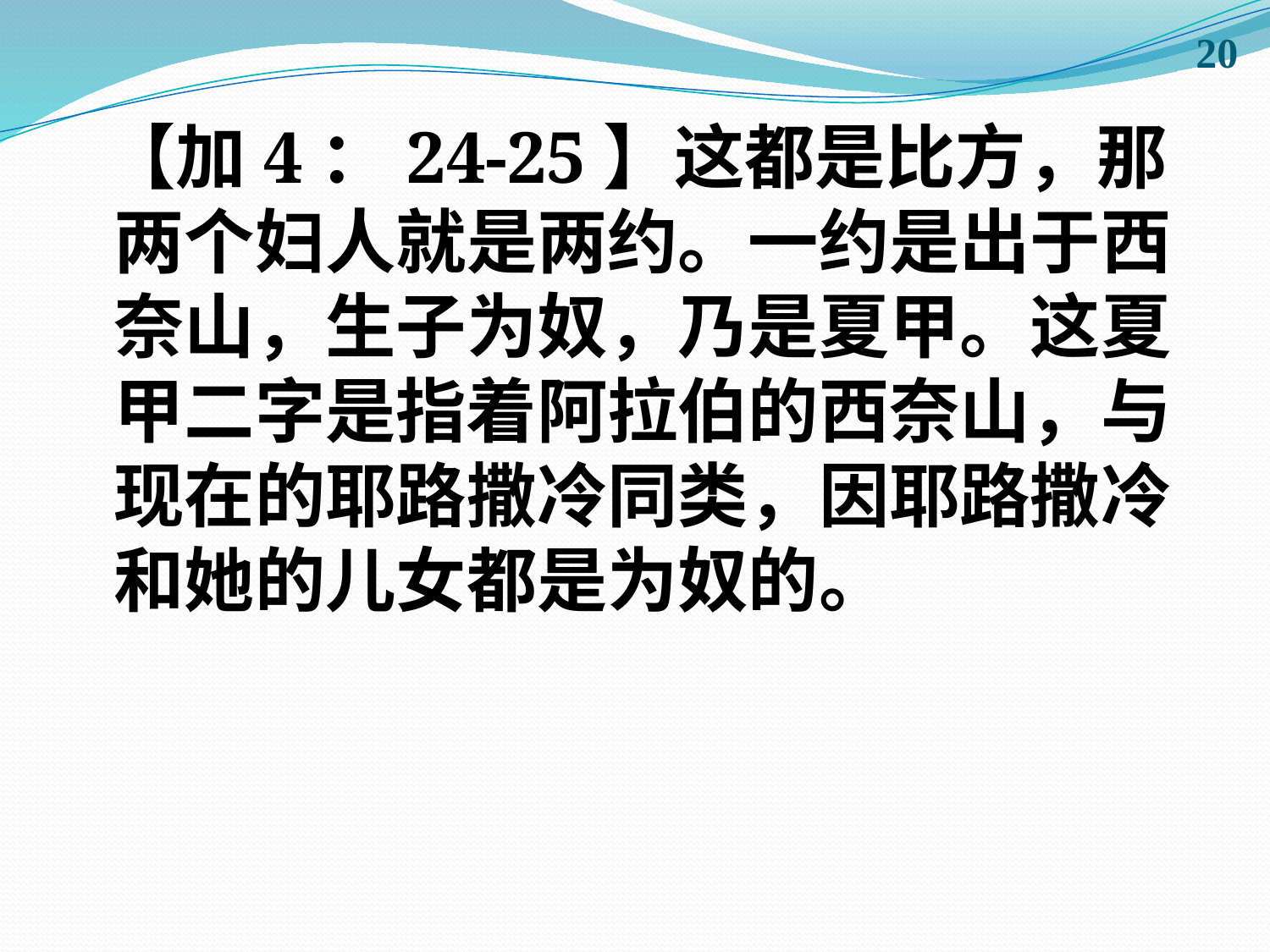

20
 【加4：24-25】这都是比方，那两个妇人就是两约。一约是出于西奈山，生子为奴，乃是夏甲。这夏甲二字是指着阿拉伯的西奈山，与现在的耶路撒冷同类，因耶路撒冷和她的儿女都是为奴的。